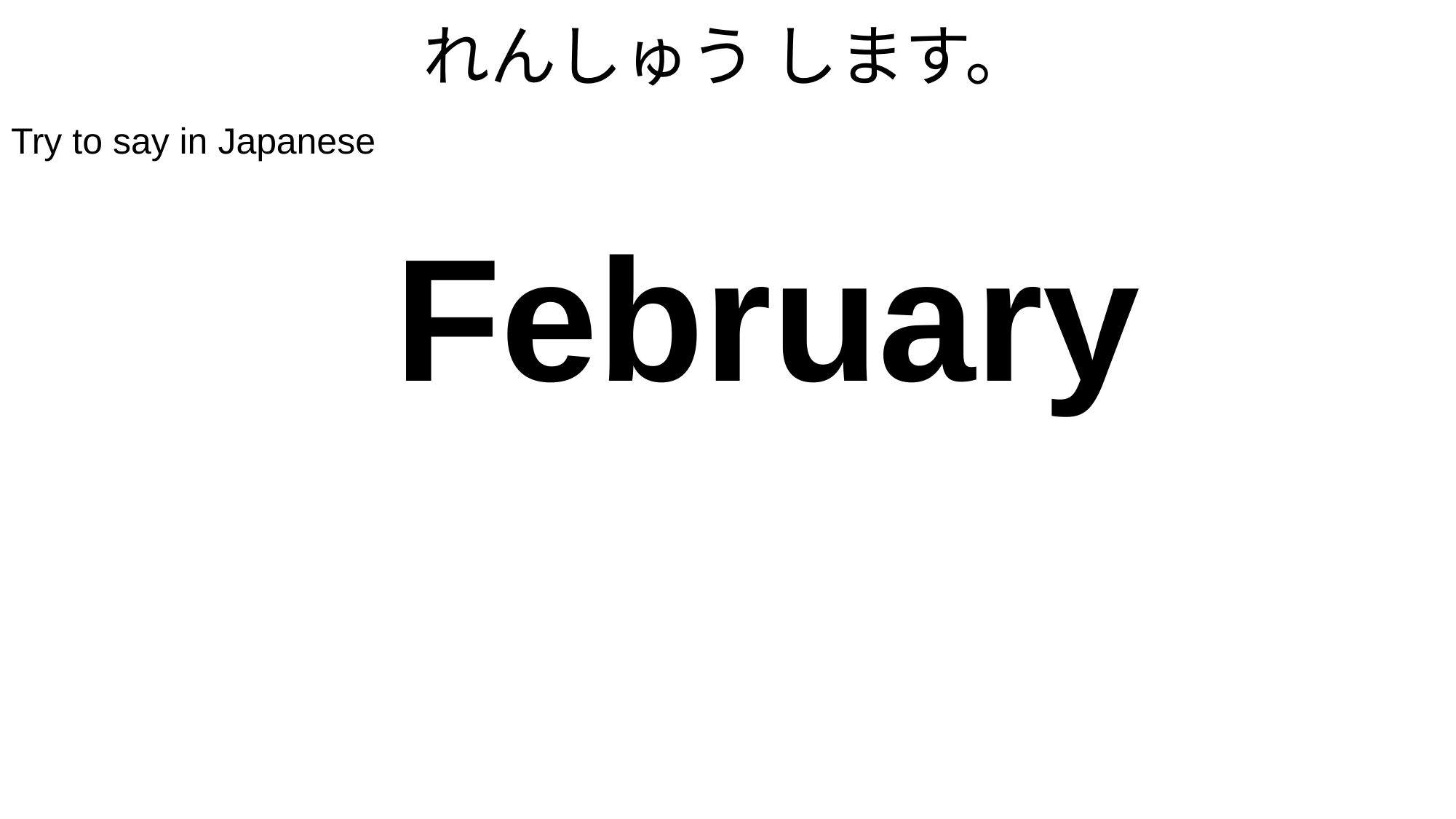

# れんしゅう します。
Try to say in Japanese
| February |
| --- |
| にがつ |